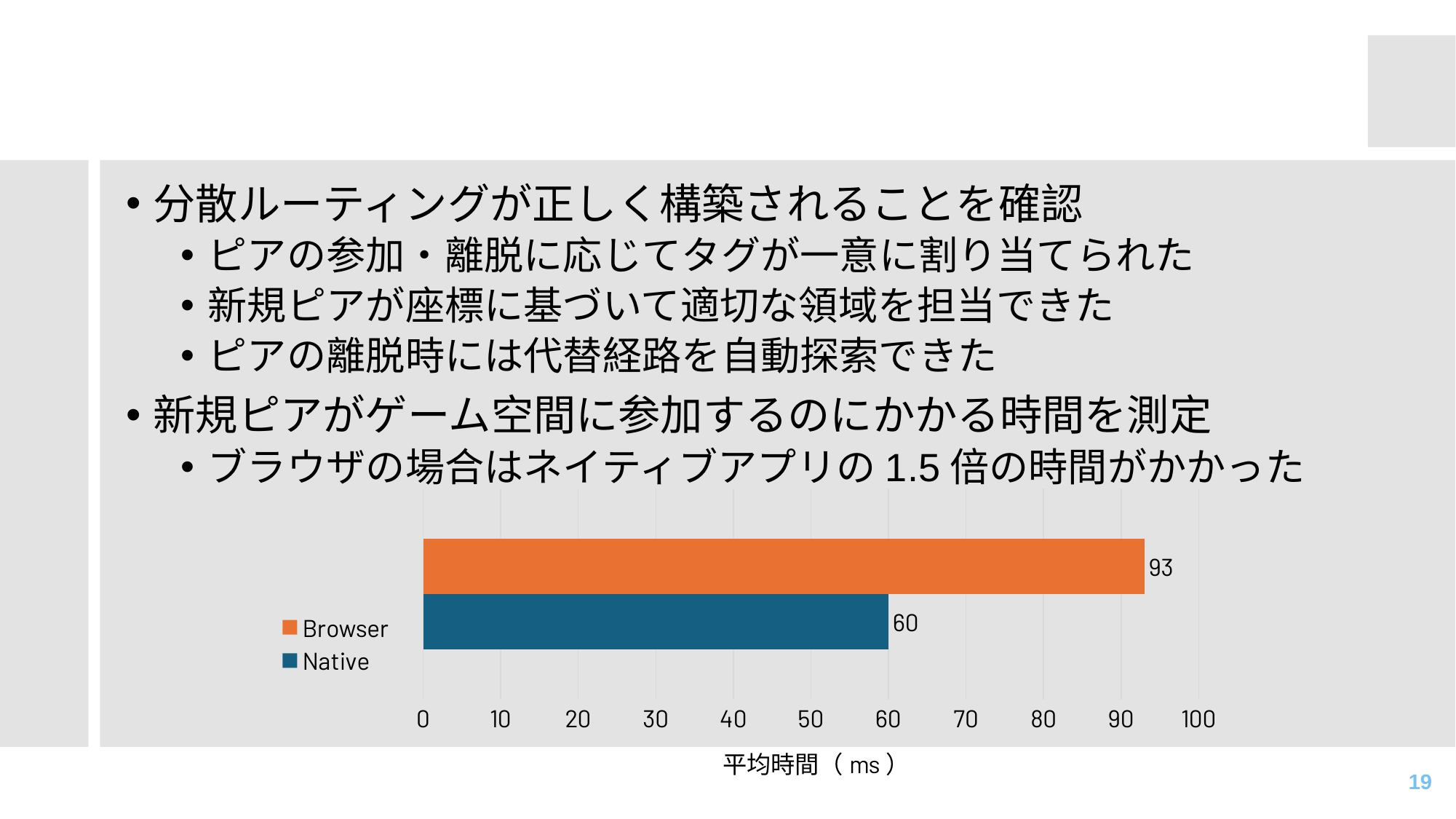

# 実験２：オーバレイプレーン
分散ルーティングが正しく構築されることを確認
ピアの参加・離脱に応じてタグが一意に割り当てられた
新規ピアが座標に基づいて適切な領域を担当できた
ピアの離脱時には代替経路を自動探索できた
新規ピアがゲーム空間に参加するのにかかる時間を測定
ブラウザの場合はネイティブアプリの1.5倍の時間がかかった

### Chart

| Category | Native | Browser |
|---|---|---|
| 新規参加時間 | 60.0 | 93.0 |
19